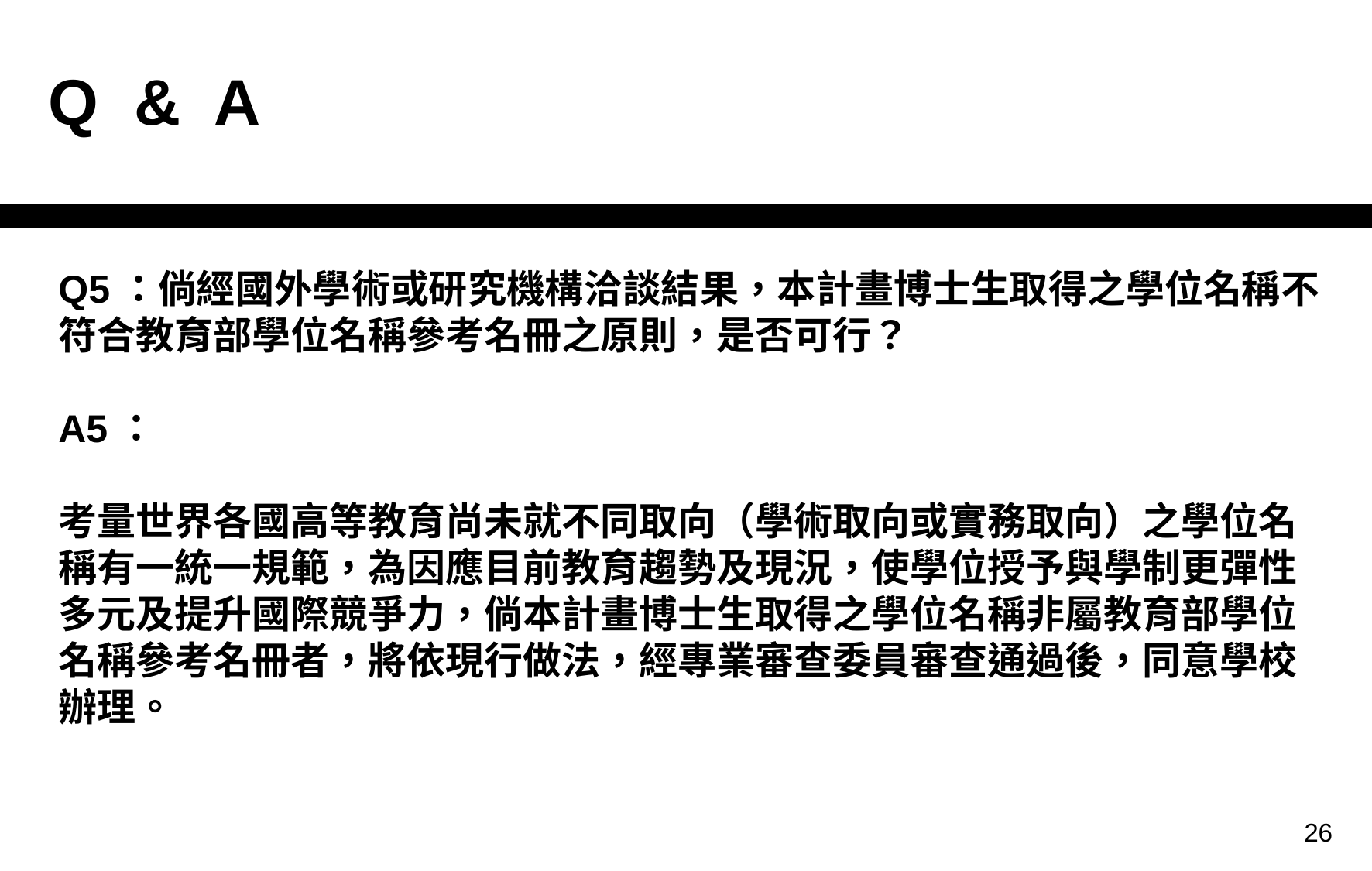

| Q & A |
| --- |

Q5：倘經國外學術或研究機構洽談結果，本計畫博士生取得之學位名稱不符合教育部學位名稱參考名冊之原則，是否可行？

A5：

考量世界各國高等教育尚未就不同取向（學術取向或實務取向）之學位名稱有一統一規範，為因應目前教育趨勢及現況，使學位授予與學制更彈性多元及提升國際競爭力，倘本計畫博士生取得之學位名稱非屬教育部學位名稱參考名冊者，將依現行做法，經專業審查委員審查通過後，同意學校辦理。
26